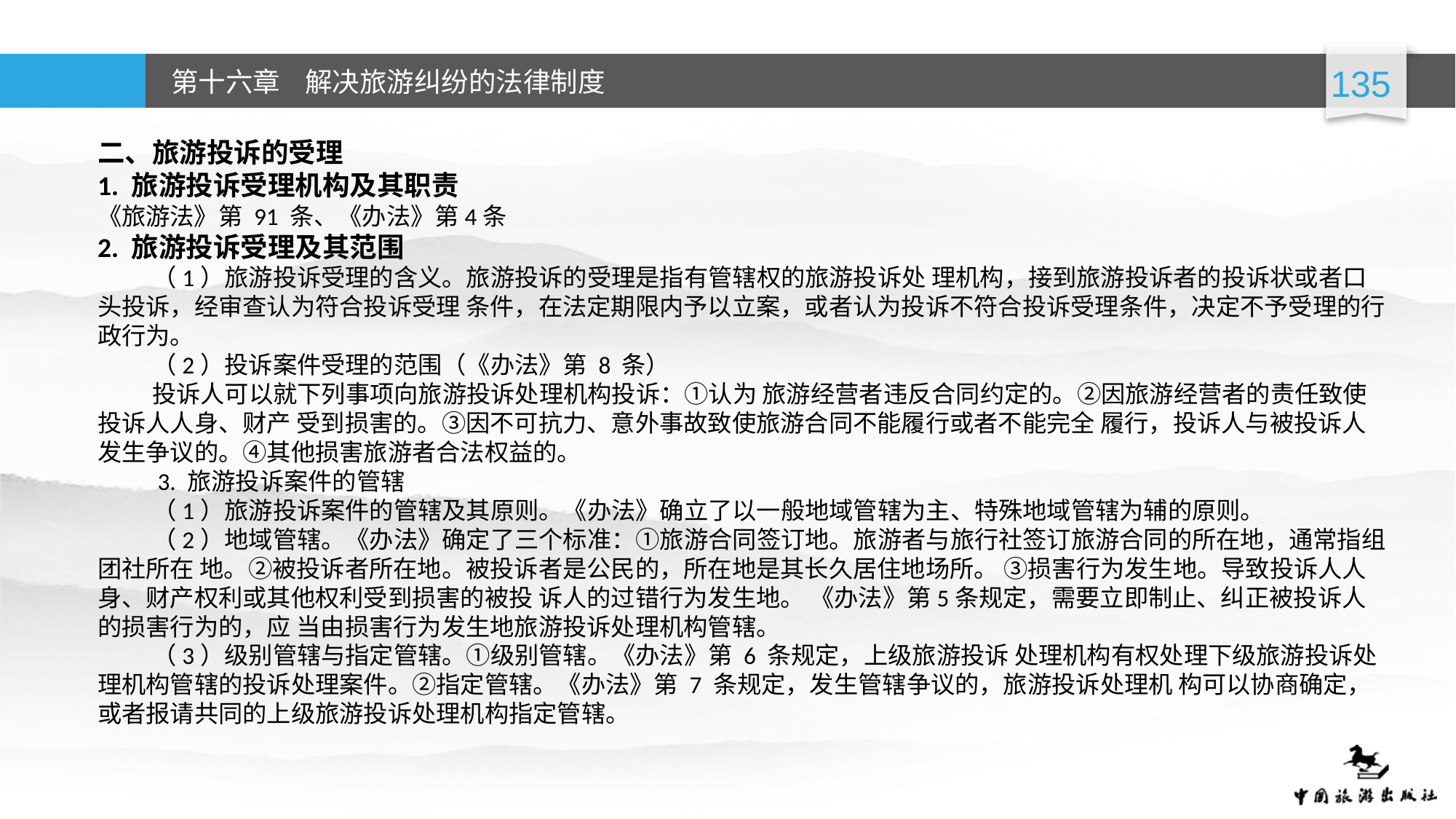

二、旅游投诉的受理
1. 旅游投诉受理机构及其职责
《旅游法》第 91 条、《办法》第4条
2. 旅游投诉受理及其范围
（1）旅游投诉受理的含义。旅游投诉的受理是指有管辖权的旅游投诉处 理机构，接到旅游投诉者的投诉状或者口头投诉，经审查认为符合投诉受理 条件，在法定期限内予以立案，或者认为投诉不符合投诉受理条件，决定不予受理的行政行为。
（2）投诉案件受理的范围（《办法》第 8 条）
投诉人可以就下列事项向旅游投诉处理机构投诉：①认为 旅游经营者违反合同约定的。②因旅游经营者的责任致使投诉人人身、财产 受到损害的。③因不可抗力、意外事故致使旅游合同不能履行或者不能完全 履行，投诉人与被投诉人发生争议的。④其他损害旅游者合法权益的。
 3. 旅游投诉案件的管辖
（1）旅游投诉案件的管辖及其原则。《办法》确立了以一般地域管辖为主、特殊地域管辖为辅的原则。
（2）地域管辖。《办法》确定了三个标准：①旅游合同签订地。旅游者与旅行社签订旅游合同的所在地，通常指组团社所在 地。②被投诉者所在地。被投诉者是公民的，所在地是其长久居住地场所。 ③损害行为发生地。导致投诉人人身、财产权利或其他权利受到损害的被投 诉人的过错行为发生地。 《办法》第5条规定，需要立即制止、纠正被投诉人的损害行为的，应 当由损害行为发生地旅游投诉处理机构管辖。
（3）级别管辖与指定管辖。①级别管辖。《办法》第 6 条规定，上级旅游投诉 处理机构有权处理下级旅游投诉处理机构管辖的投诉处理案件。②指定管辖。《办法》第 7 条规定，发生管辖争议的，旅游投诉处理机 构可以协商确定，或者报请共同的上级旅游投诉处理机构指定管辖。